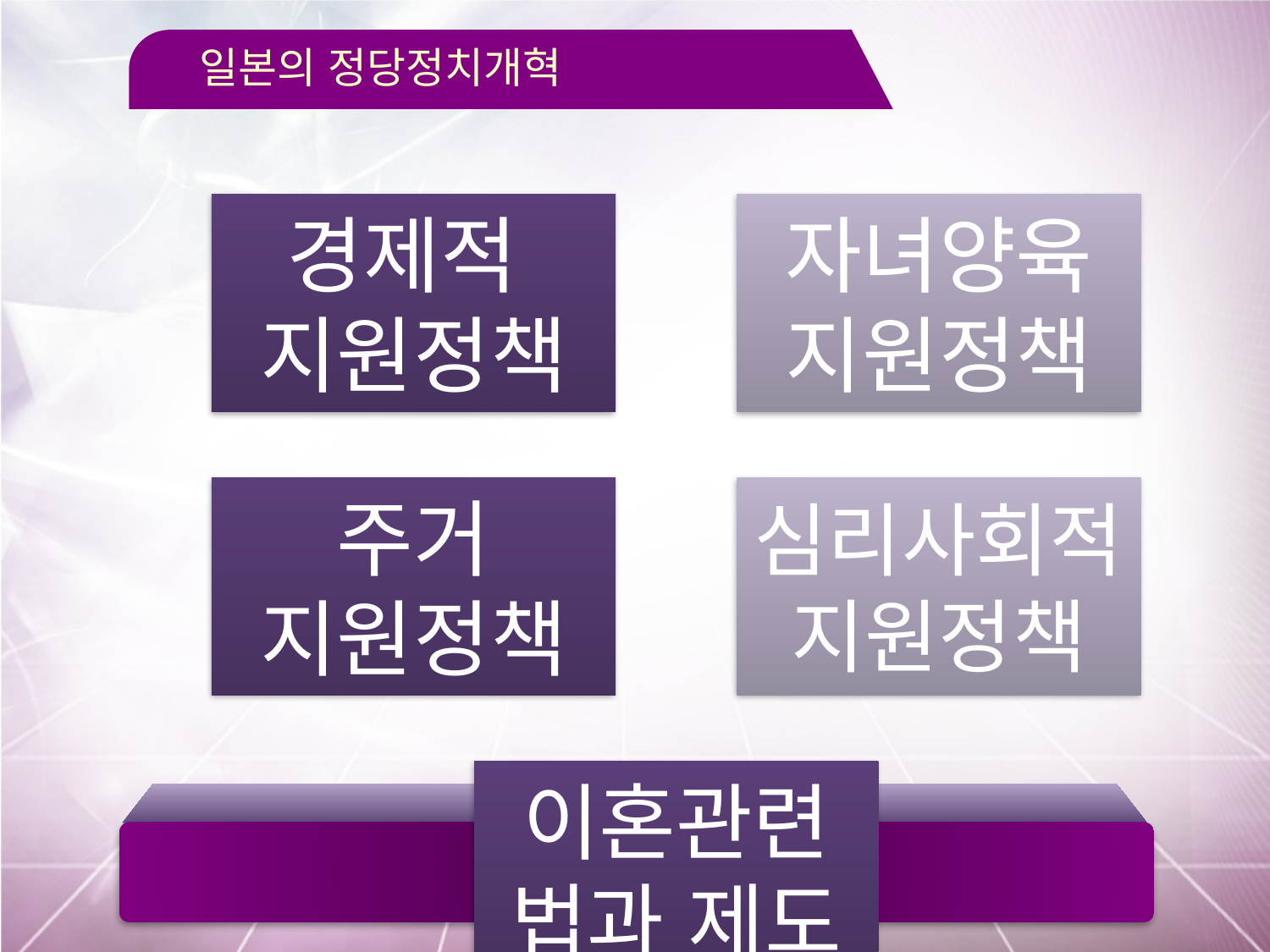

일본의 정당정치개혁
경제적
지원정책
자녀양육
지원정책
주거
지원정책
심리사회적
지원정책
이혼관련